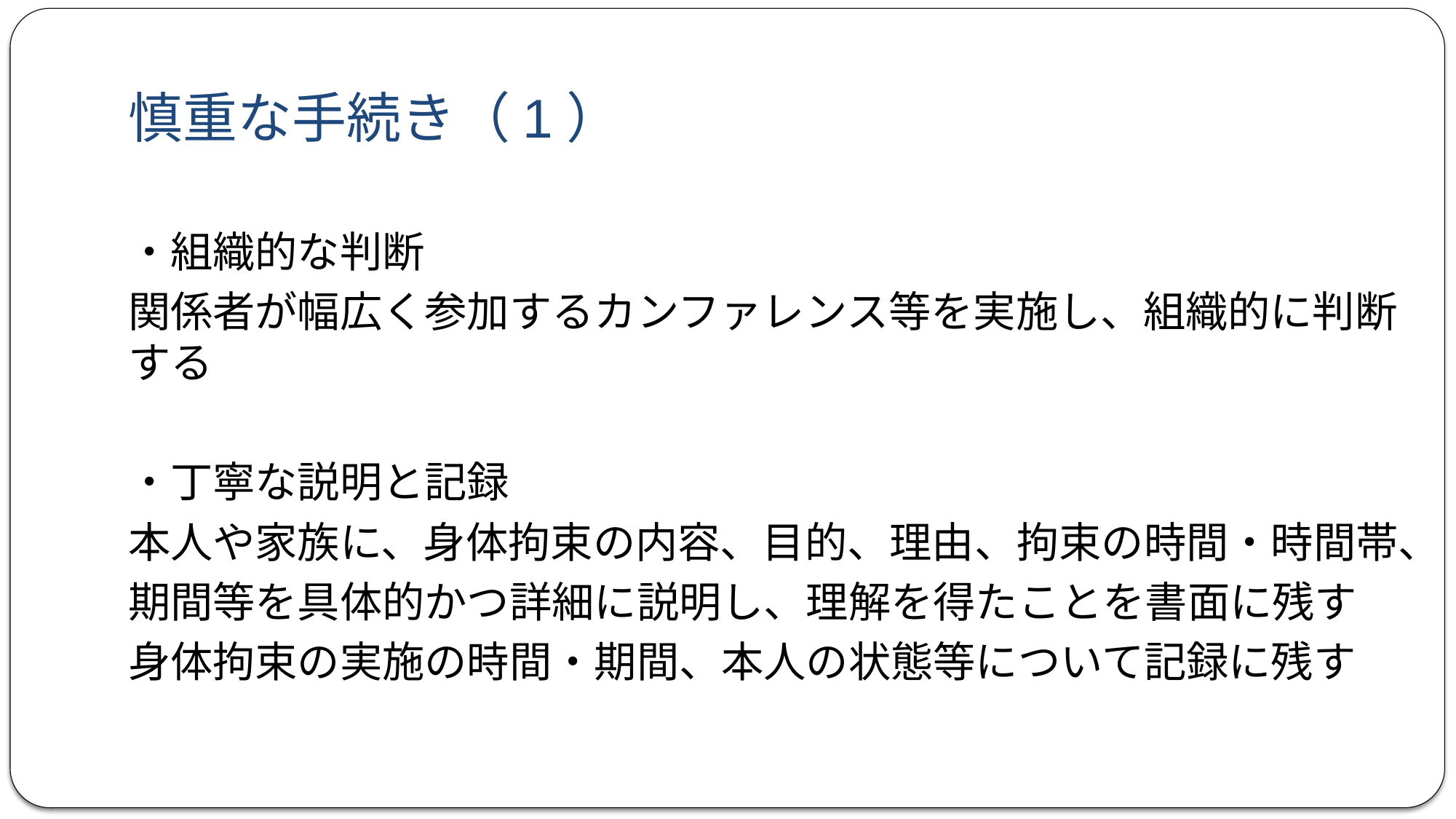

# 慎重な手続き（1）

・組織的な判断
関係者が幅広く参加するカンファレンス等を実施し、組織的に判断する

・丁寧な説明と記録
本人や家族に、身体拘束の内容、目的、理由、拘束の時間・時間帯、
期間等を具体的かつ詳細に説明し、理解を得たことを書面に残す
身体拘束の実施の時間・期間、本人の状態等について記録に残す